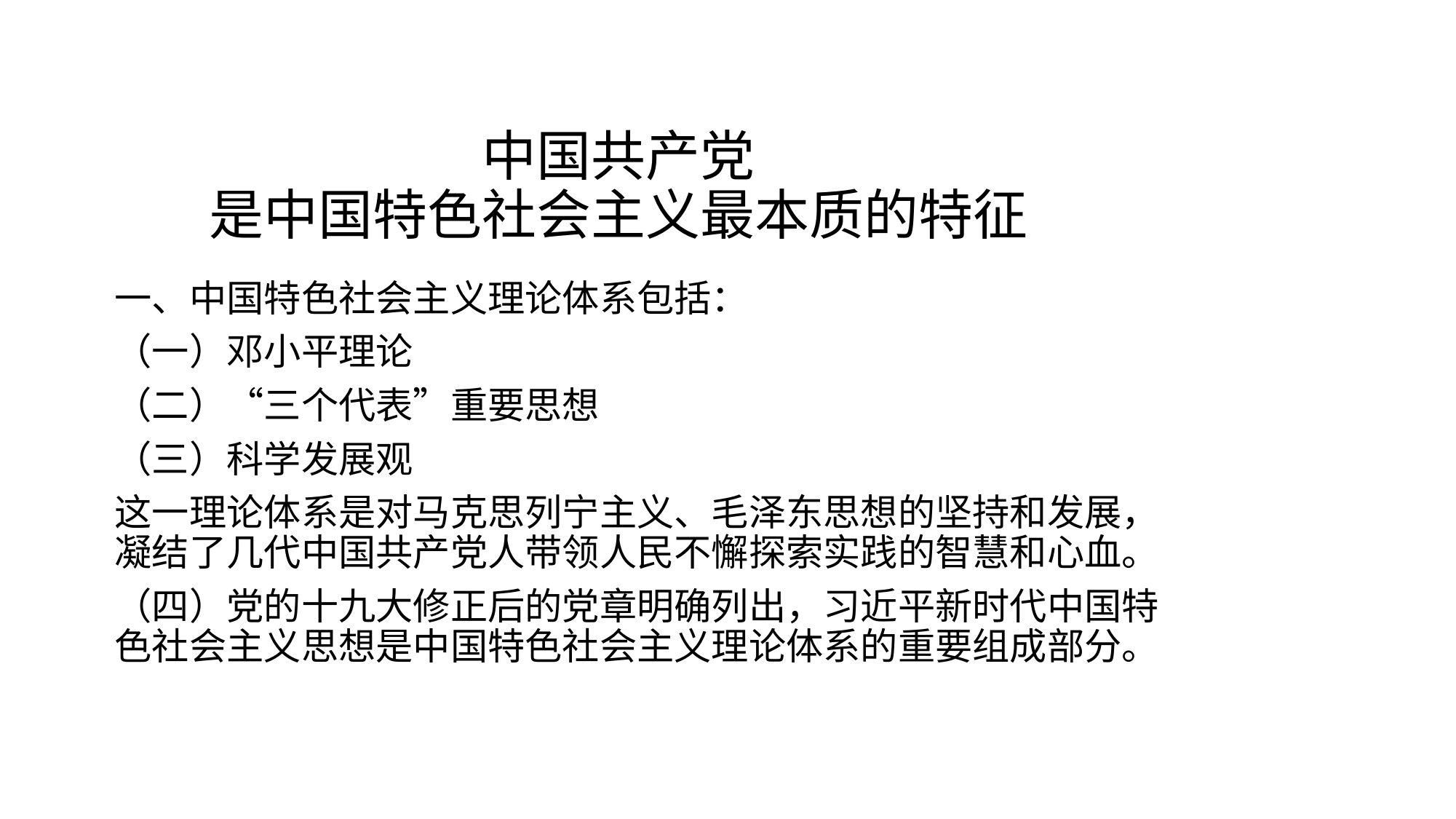

# 中国共产党 是中国特色社会主义最本质的特征
一、中国特色社会主义理论体系包括：
（一）邓小平理论
（二）“三个代表”重要思想
（三）科学发展观
这一理论体系是对马克思列宁主义、毛泽东思想的坚持和发展，凝结了几代中国共产党人带领人民不懈探索实践的智慧和心血。
（四）党的十九大修正后的党章明确列出，习近平新时代中国特色社会主义思想是中国特色社会主义理论体系的重要组成部分。